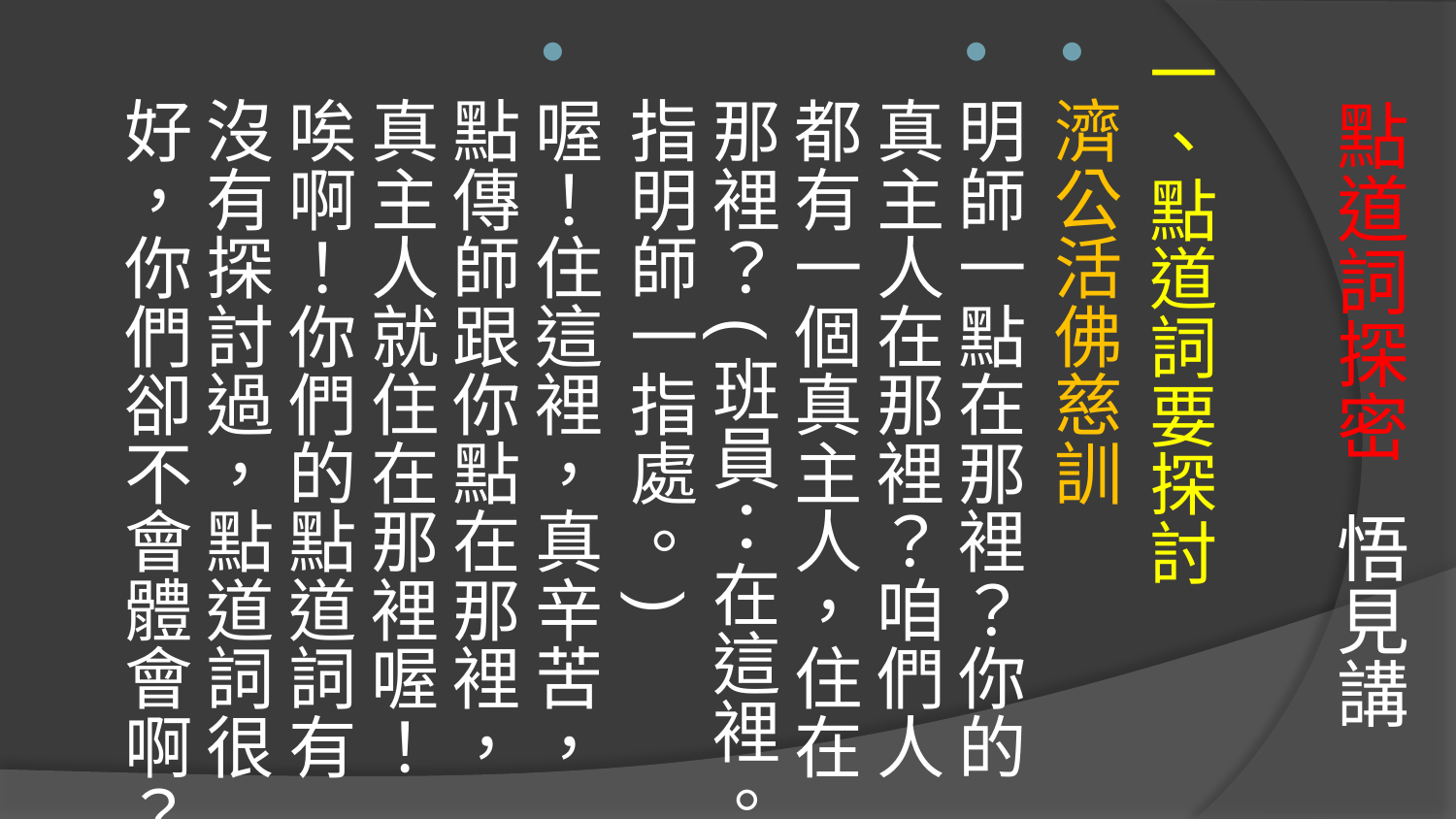

一、點道詞要探討
濟公活佛慈訓
明師一點在那裡？你的真主人在那裡？咱們人都有一個真主人，住在那裡？(班員：在這裡。指明師一指處。)
喔！住這裡，真辛苦，點傳師跟你點在那裡，真主人就住在那裡喔！唉啊！你們的點道詞有沒有探討過，點道詞很好，你們卻不會體會啊？

# 點道詞探密   悟見講